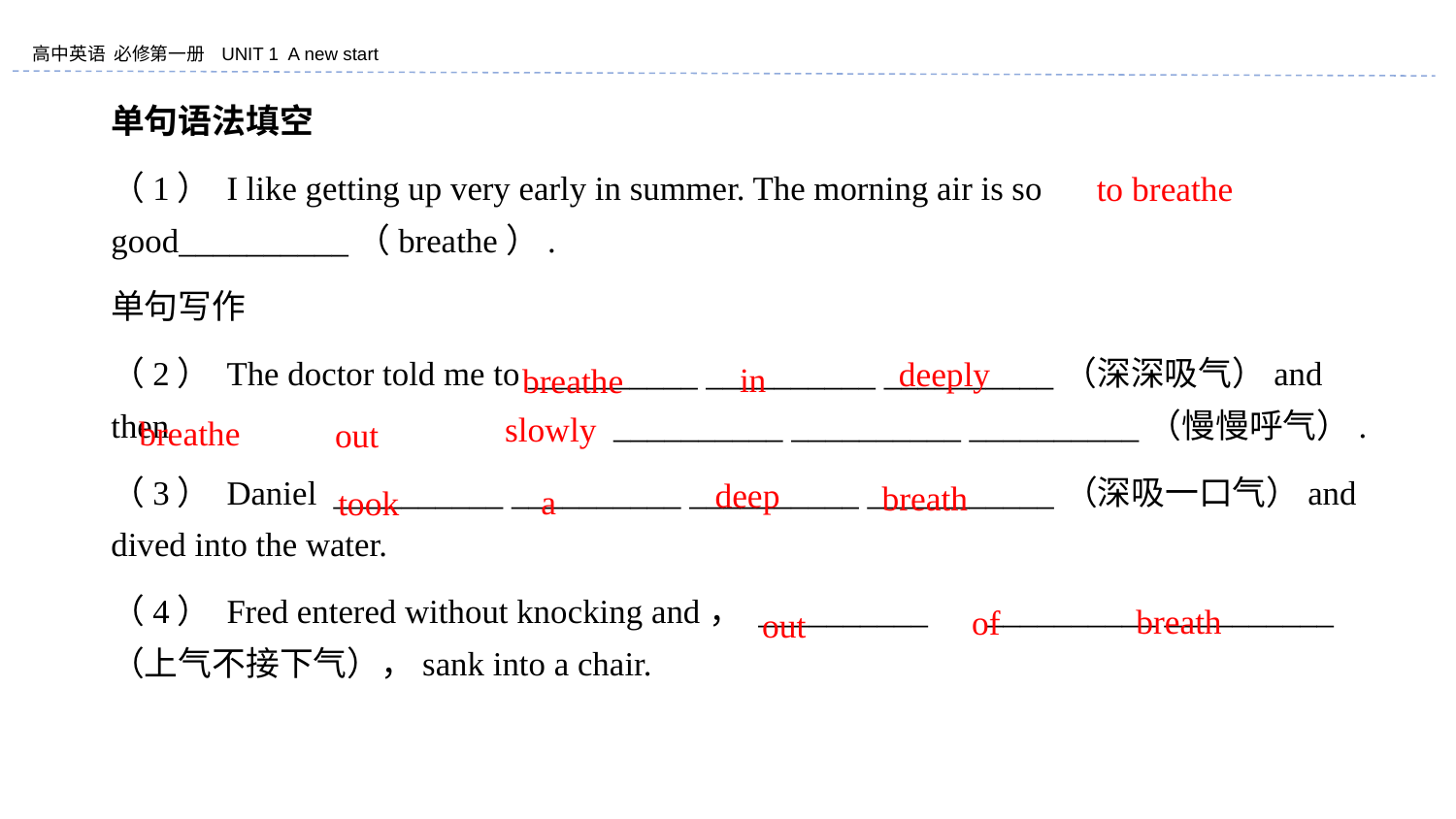

单句语法填空
（1） I like getting up very early in summer. The morning air is so good__________（breathe）.
单句写作
（2） The doctor told me to __________ __________ __________（深深吸气）and then 　　　　 　　　　 　　　　__________ __________ __________（慢慢呼气）.
（3） Daniel  __________ __________ __________ ___________（深吸一口气）and dived into the water.
（4） Fred entered without knocking and， __________ 　__________ __________ （上气不接下气），sank into a chair.
to breathe
deeply
in
breathe
slowly
breathe
out
deep
breath
a
took
breath
of
out